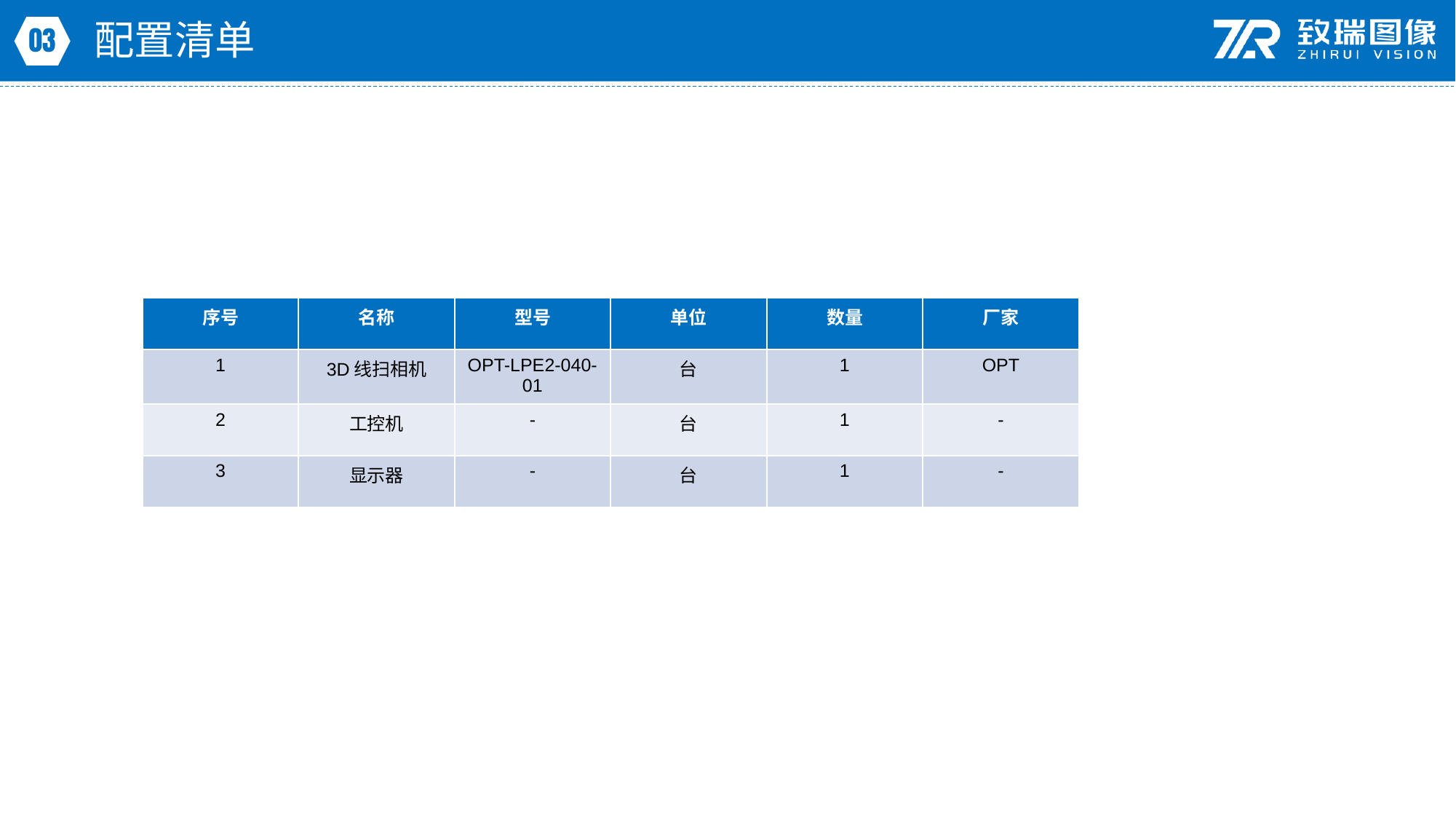

配置清单
03
| 序号 | 名称 | 型号 | 单位 | 数量 | 厂家 |
| --- | --- | --- | --- | --- | --- |
| 1 | 3D线扫相机 | OPT-LPE2-040-01 | 台 | 1 | OPT |
| 2 | 工控机 | - | 台 | 1 | - |
| 3 | 显示器 | - | 台 | 1 | - |